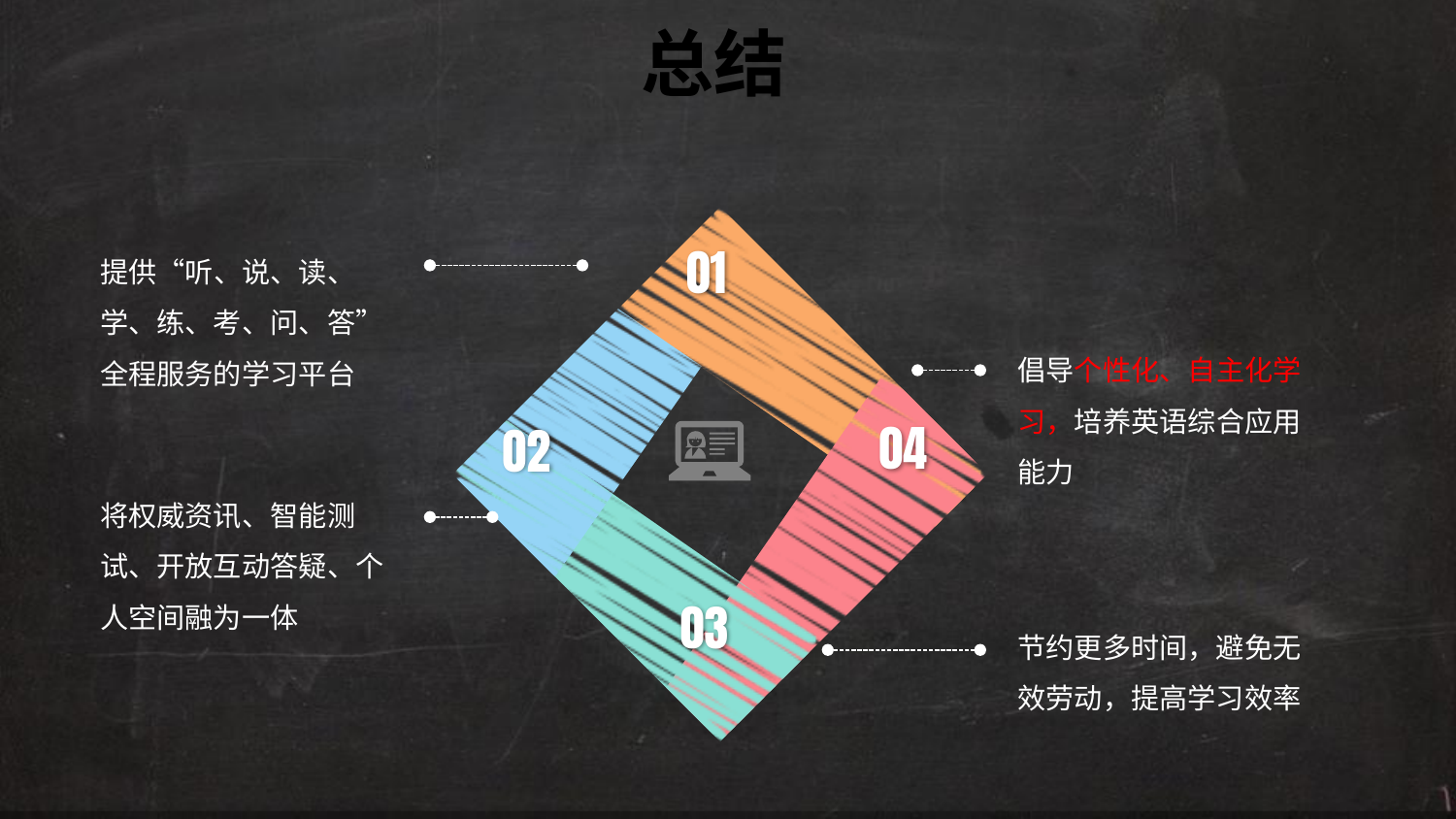

总结
提供“听、说、读、学、练、考、问、答”全程服务的学习平台
01

倡导个性化、自主化学习，培养英语综合应用能力

04
02

将权威资讯、智能测试、开放互动答疑、个人空间融为一体
03
节约更多时间，避免无效劳动，提高学习效率